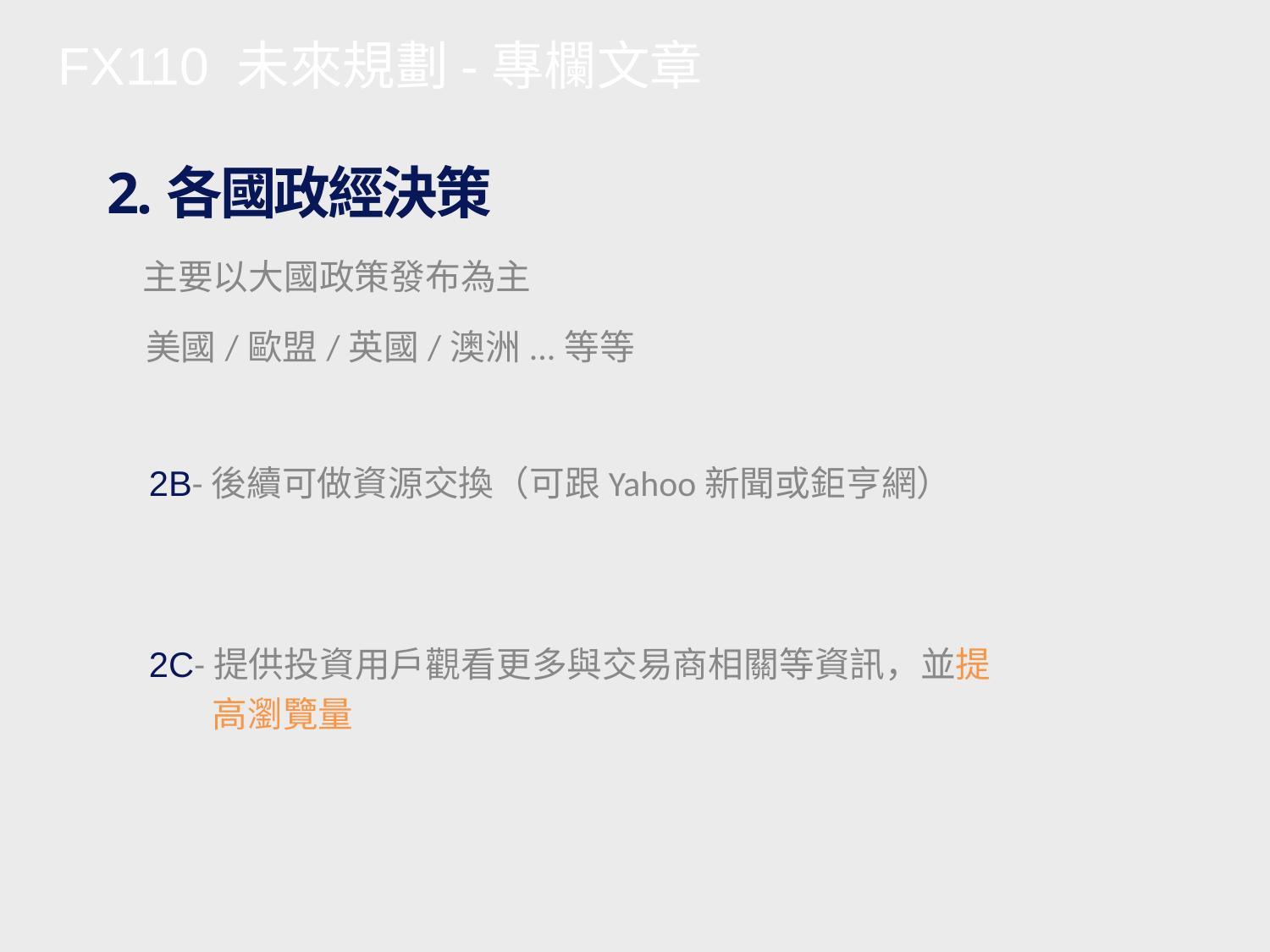

FX110 未來規劃-專欄文章
2.各國政經決策
主要以大國政策發布為主
美國/歐盟/英國/澳洲...等等
2B-後續可做資源交換（可跟Yahoo新聞或鉅亨網）
2C-提供投資用戶觀看更多與交易商相關等資訊，並提
       高瀏覽量